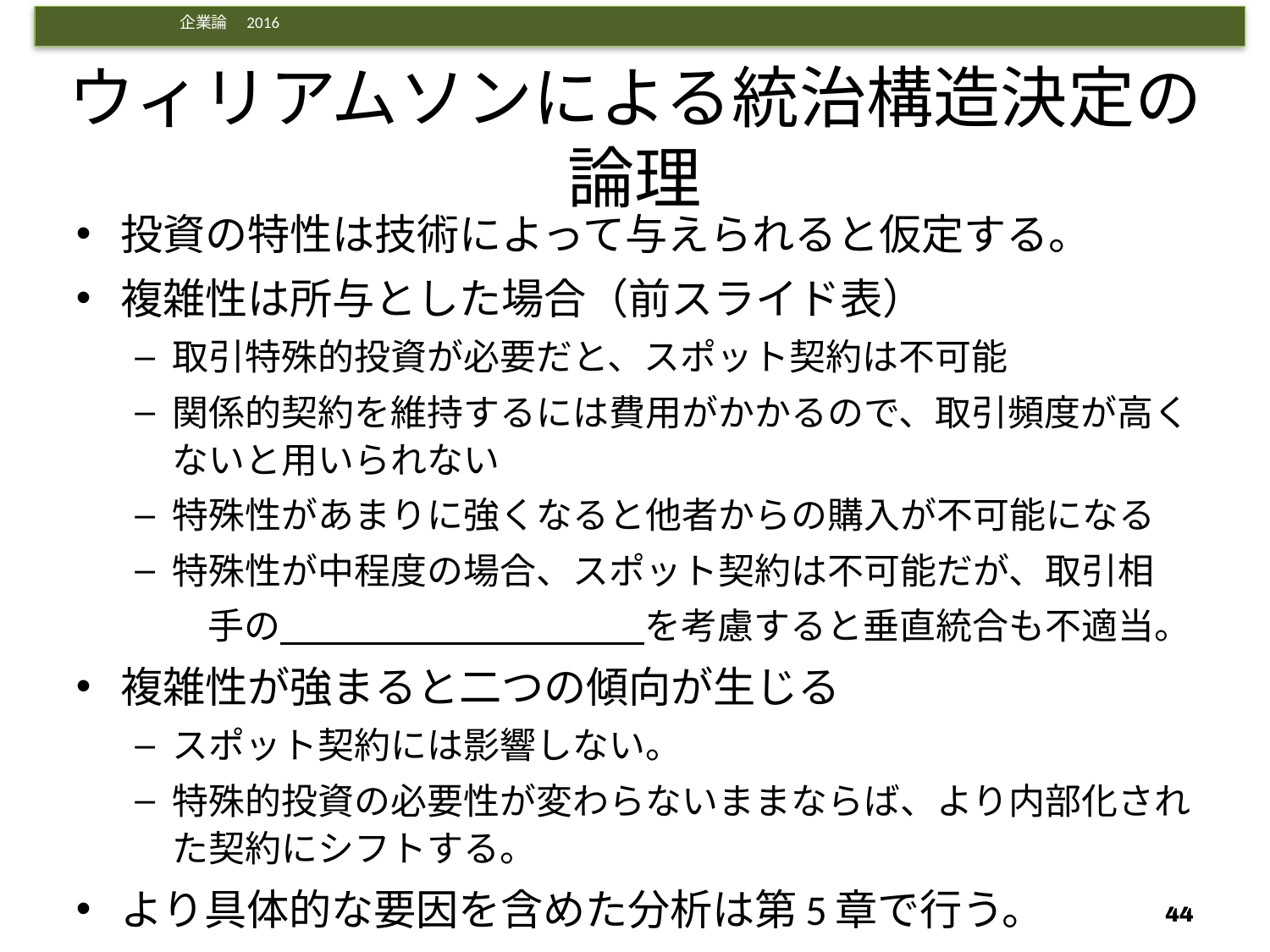

# ウィリアムソンによる統治構造決定の論理
投資の特性は技術によって与えられると仮定する。
複雑性は所与とした場合（前スライド表）
取引特殊的投資が必要だと、スポット契約は不可能
関係的契約を維持するには費用がかかるので、取引頻度が高くないと用いられない
特殊性があまりに強くなると他者からの購入が不可能になる
特殊性が中程度の場合、スポット契約は不可能だが、取引相
　　手の　　　　　　　　　　を考慮すると垂直統合も不適当。
複雑性が強まると二つの傾向が生じる
スポット契約には影響しない。
特殊的投資の必要性が変わらないままならば、より内部化された契約にシフトする。
より具体的な要因を含めた分析は第5章で行う。
44